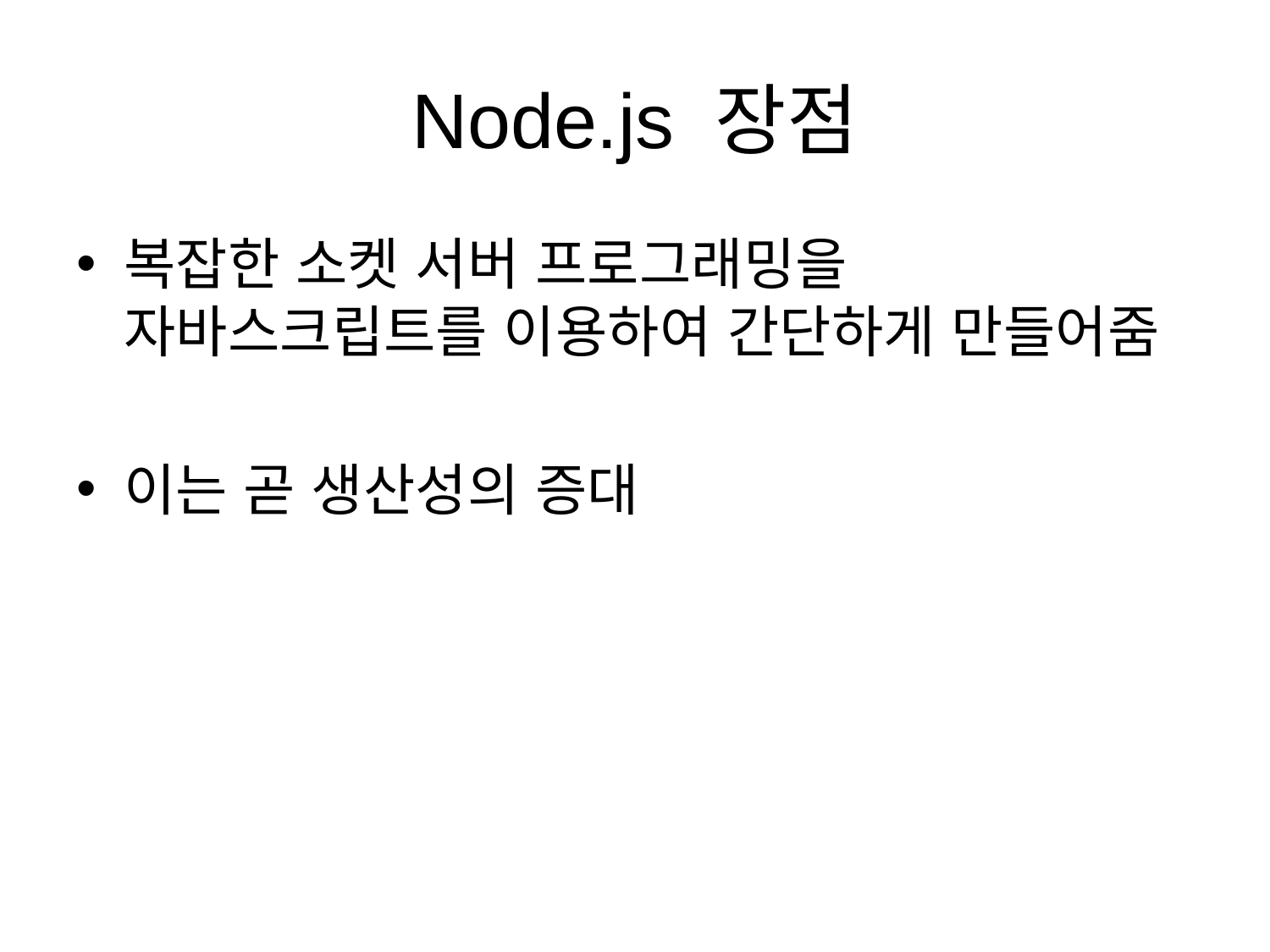

# Node.js 장점
복잡한 소켓 서버 프로그래밍을 자바스크립트를 이용하여 간단하게 만들어줌

이는 곧 생산성의 증대